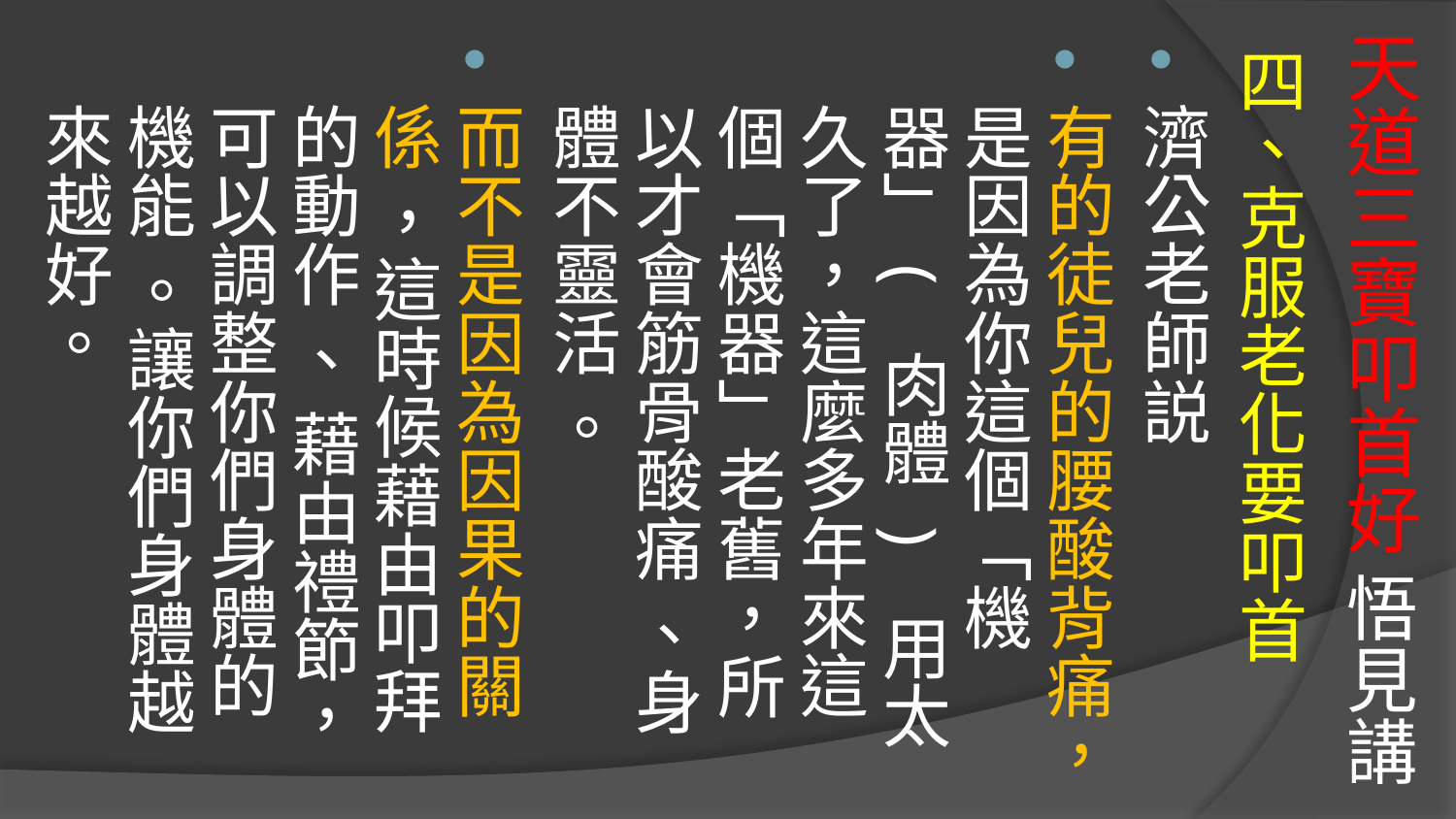

# 天道三寶叩首好 悟見講
四、克服老化要叩首
濟公老師説
有的徒兒的腰酸背痛，是因為你這個「機器」( 肉體 ) 用太久了，這麼多年來這個「機器」老舊，所以才會筋骨酸痛 、身體不靈活 。
而不是因為因果的關係 ，這時候藉由叩拜的動作 、 藉由禮節，可以調整你們身體的機能 。讓你們身體越來越好。